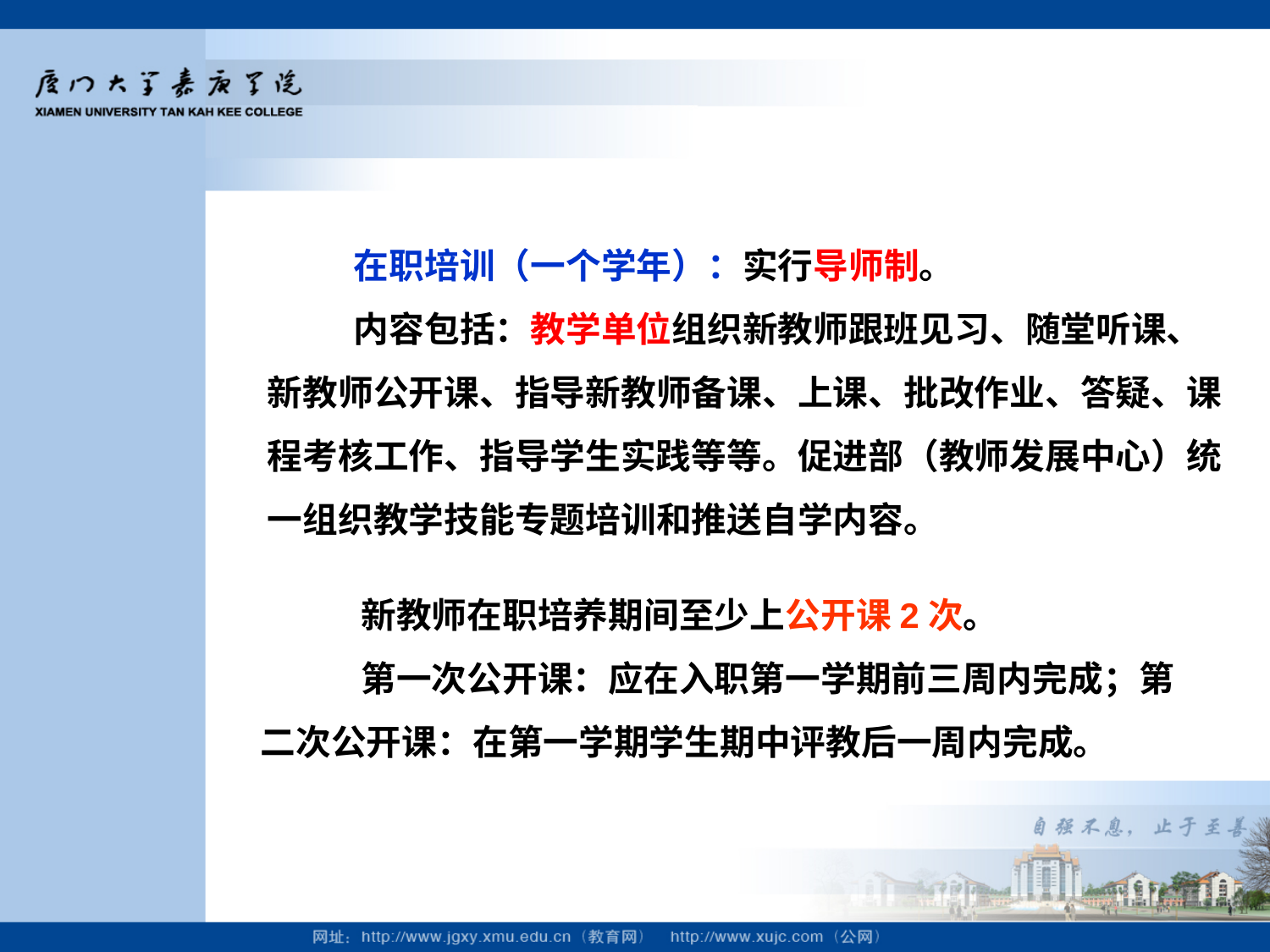

在职培训（一个学年）：实行导师制。
内容包括：教学单位组织新教师跟班见习、随堂听课、新教师公开课、指导新教师备课、上课、批改作业、答疑、课程考核工作、指导学生实践等等。促进部（教师发展中心）统一组织教学技能专题培训和推送自学内容。
新教师在职培养期间至少上公开课2次。
第一次公开课：应在入职第一学期前三周内完成；第二次公开课：在第一学期学生期中评教后一周内完成。